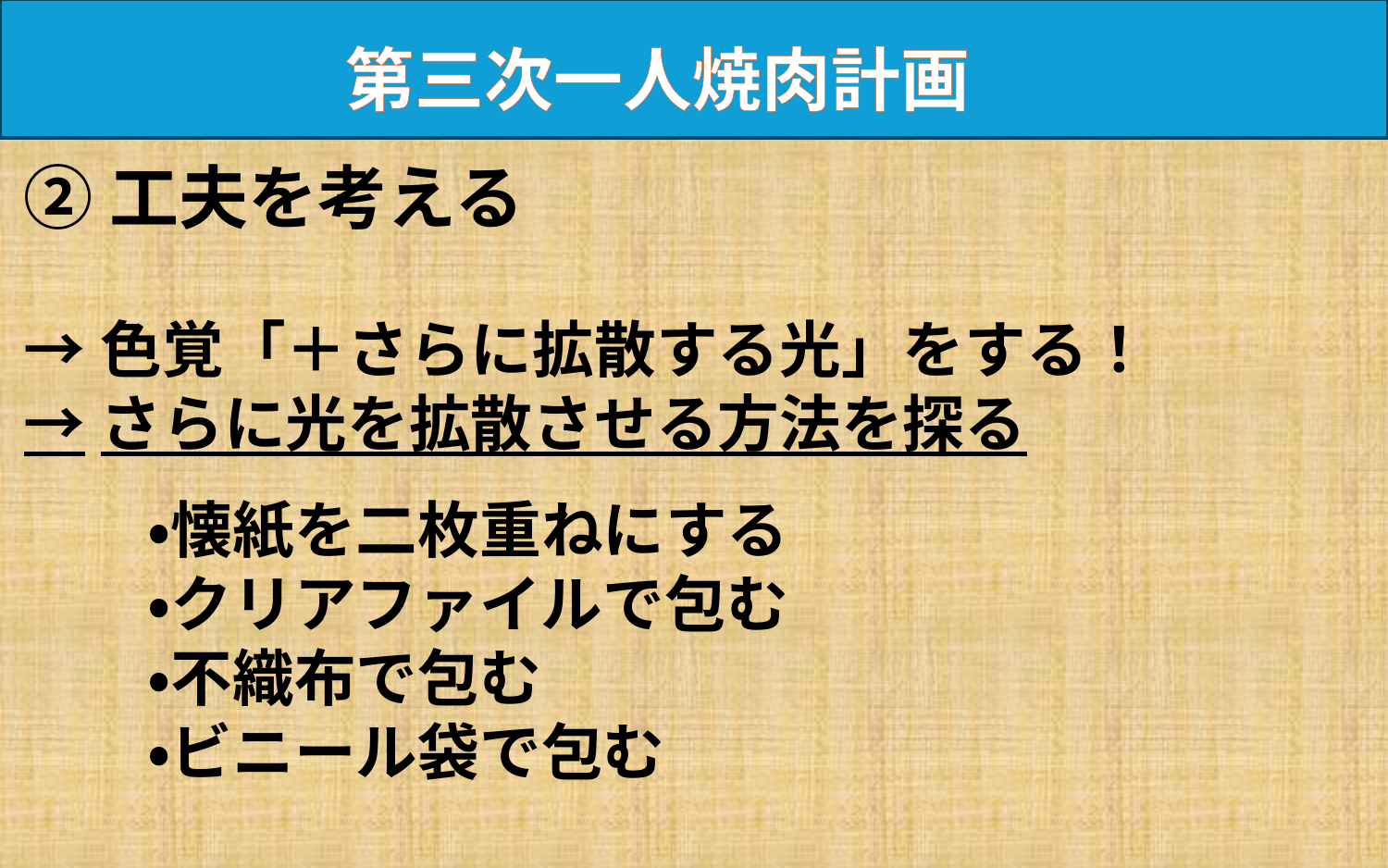

第三次一人焼肉計画
②工夫を考える

→色覚「＋さらに拡散する光」をする！
→さらに光を拡散させる方法を探る

　　・懐紙を二枚重ねにする
　　・クリアファイルで包む
　　・不織布で包む
　　・ビニール袋で包む